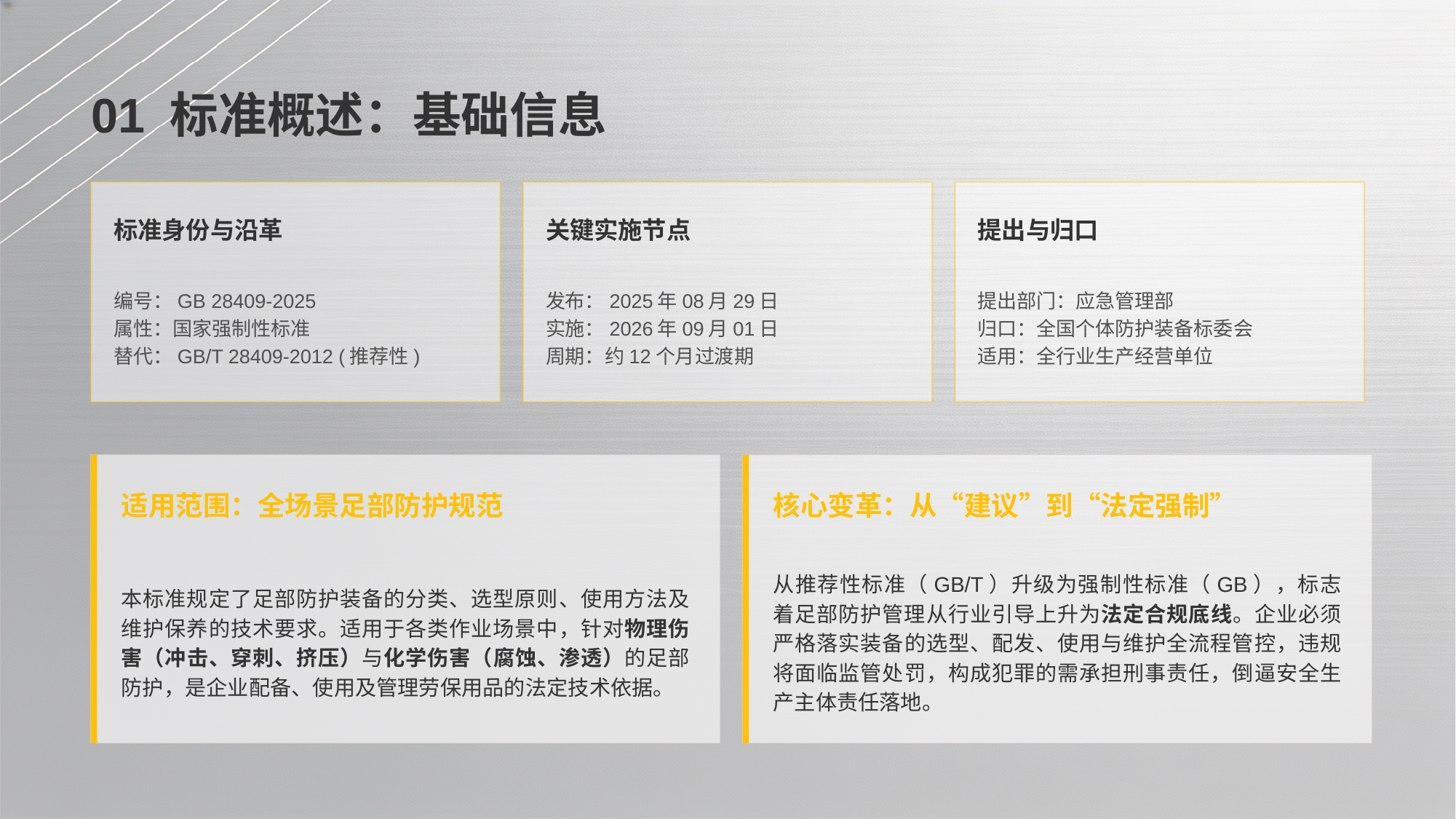

01 标准概述：基础信息

标准身份与沿革
关键实施节点
提出与归口
编号：GB 28409-2025
属性：国家强制性标准
替代：GB/T 28409-2012 (推荐性)
发布：2025年08月29日
实施：2026年09月01日
周期：约12个月过渡期
提出部门：应急管理部
归口：全国个体防护装备标委会
适用：全行业生产经营单位

适用范围：全场景足部防护规范
核心变革：从“建议”到“法定强制”
本标准规定了足部防护装备的分类、选型原则、使用方法及维护保养的技术要求。适用于各类作业场景中，针对物理伤害（冲击、穿刺、挤压）与化学伤害（腐蚀、渗透）的足部防护，是企业配备、使用及管理劳保用品的法定技术依据。
从推荐性标准（GB/T）升级为强制性标准（GB），标志着足部防护管理从行业引导上升为法定合规底线。企业必须严格落实装备的选型、配发、使用与维护全流程管控，违规将面临监管处罚，构成犯罪的需承担刑事责任，倒逼安全生产主体责任落地。